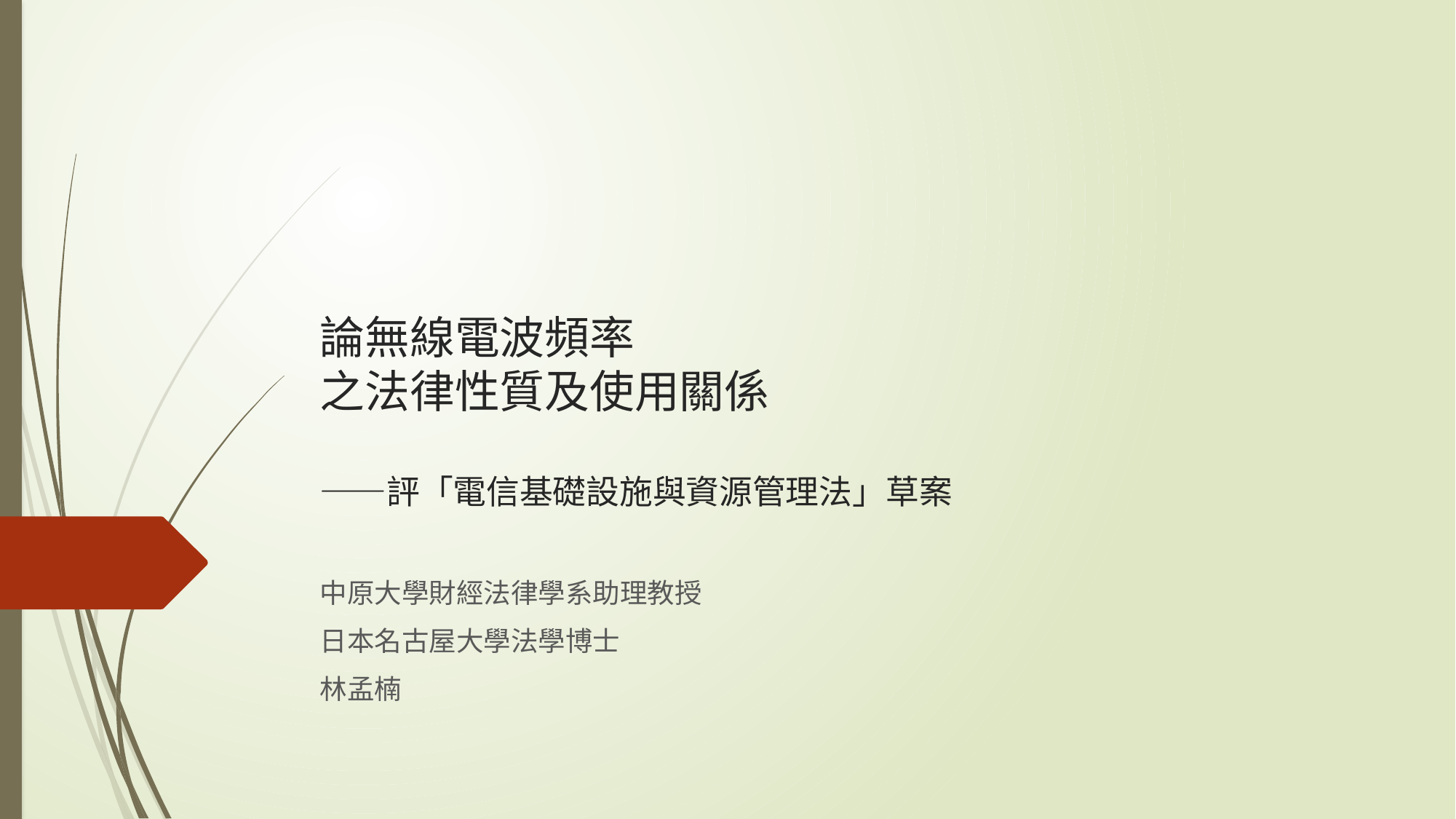

# 論無線電波頻率 之法律性質及使用關係 ――評「電信基礎設施與資源管理法」草案
中原大學財經法律學系助理教授
日本名古屋大學法學博士
林孟楠